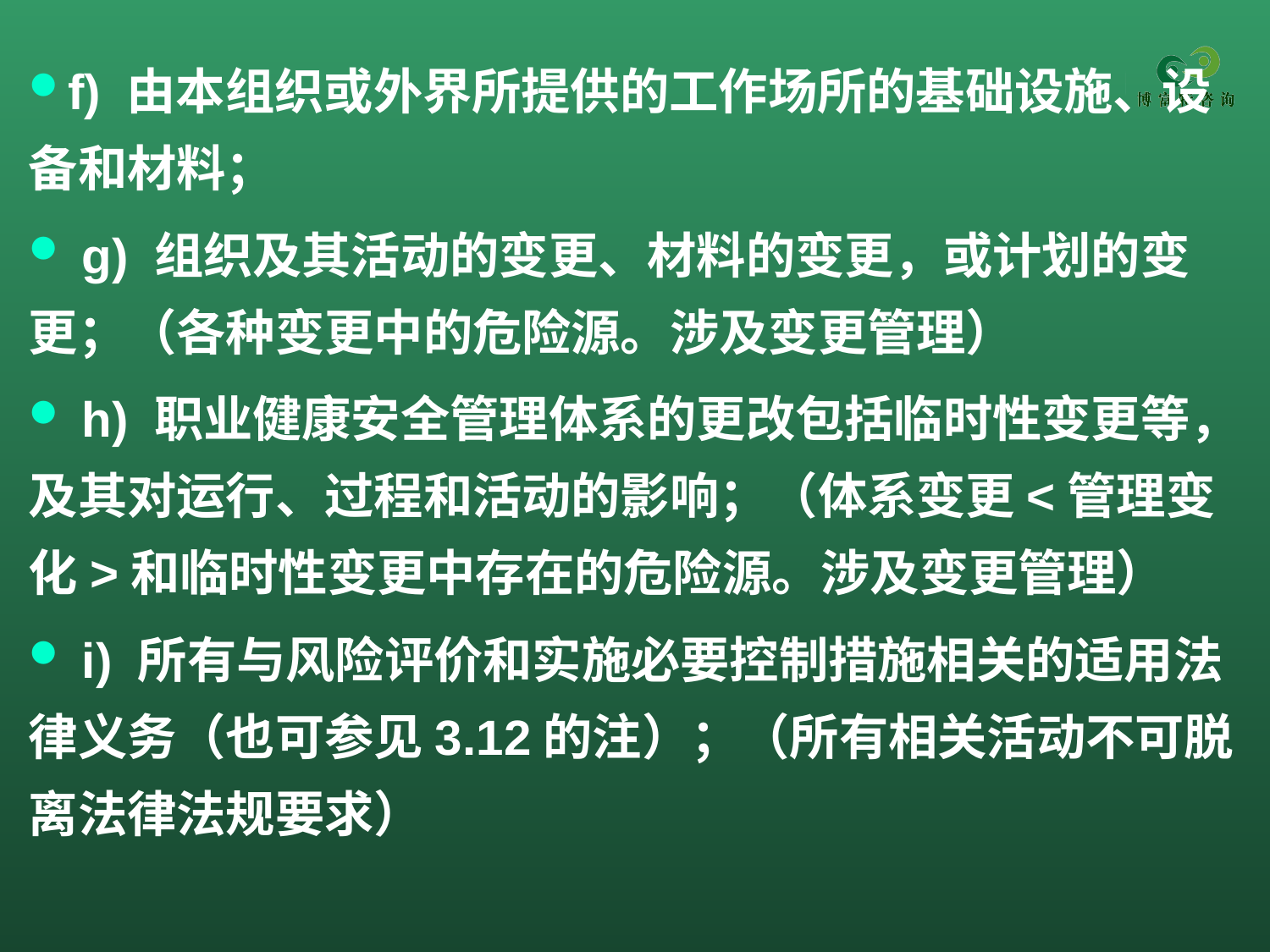

f) 由本组织或外界所提供的工作场所的基础设施、设备和材料；
 g) 组织及其活动的变更、材料的变更，或计划的变更；（各种变更中的危险源。涉及变更管理）
 h) 职业健康安全管理体系的更改包括临时性变更等，及其对运行、过程和活动的影响；（体系变更<管理变化>和临时性变更中存在的危险源。涉及变更管理）
 i) 所有与风险评价和实施必要控制措施相关的适用法律义务（也可参见3.12的注）；（所有相关活动不可脱离法律法规要求）